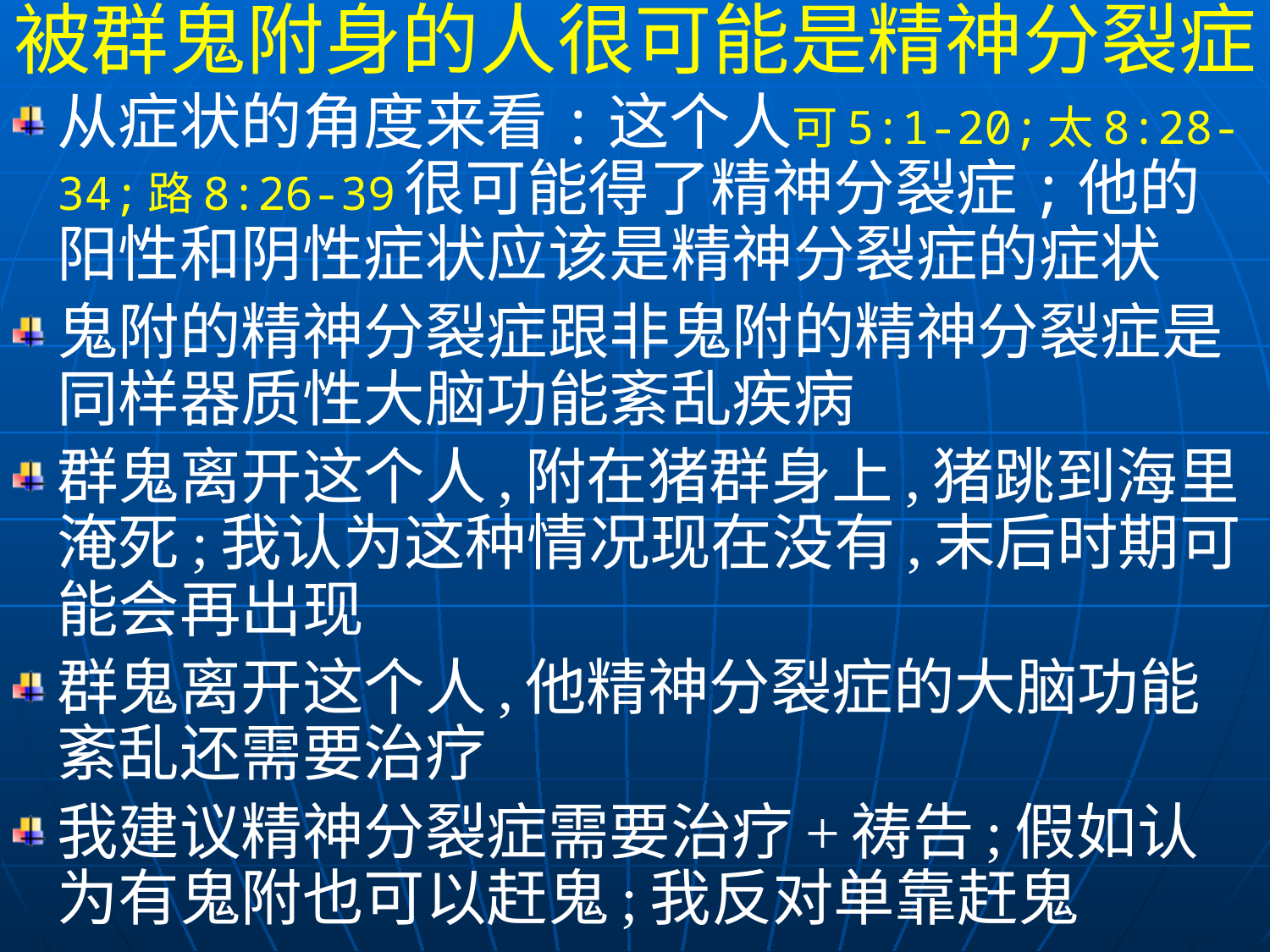

被群鬼附身的人很可能是精神分裂症
从症状的角度来看:这个人可5:1-20;太8:28-34;路8:26-39很可能得了精神分裂症;他的阳性和阴性症状应该是精神分裂症的症状
鬼附的精神分裂症跟非鬼附的精神分裂症是同样器质性大脑功能紊乱疾病
群鬼离开这个人,附在猪群身上,猪跳到海里淹死;我认为这种情况现在没有,末后时期可能会再出现
群鬼离开这个人,他精神分裂症的大脑功能紊乱还需要治疗
我建议精神分裂症需要治疗+祷告;假如认为有鬼附也可以赶鬼;我反对单靠赶鬼